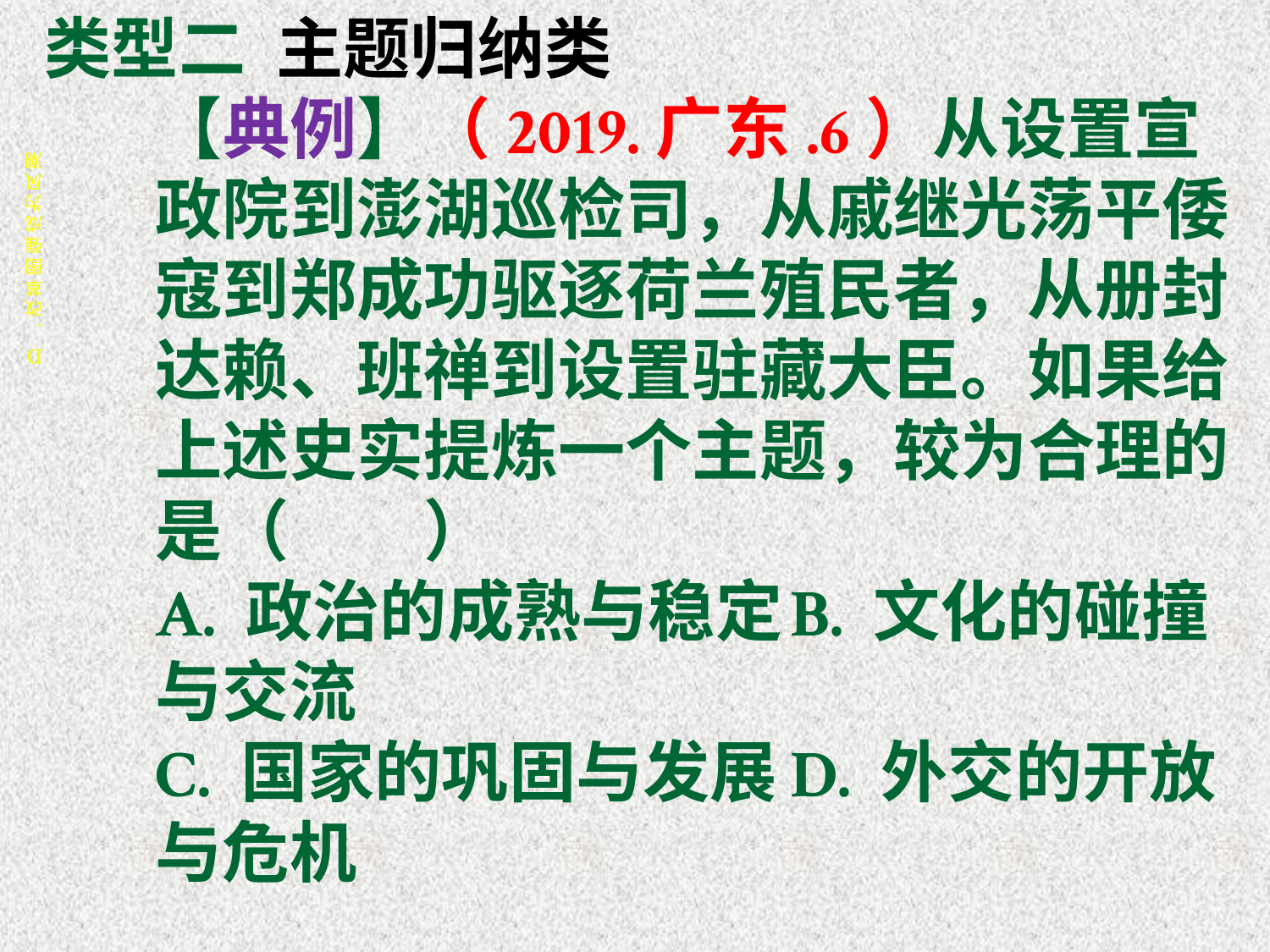

# 类型二  主题归纳类 【典例】（2019.广东.6）从设置宣政院到澎湖巡检司，从戚继光荡平倭寇到郑成功驱逐荷兰殖民者，从册封达赖、班禅到设置驻藏大臣。如果给上述史实提炼一个主题，较为合理的是（　　） A. 政治的成熟与稳定	B. 文化的碰撞与交流 C. 国家的巩固与发展	D. 外交的开放与危机
D. 改革图强成为风潮